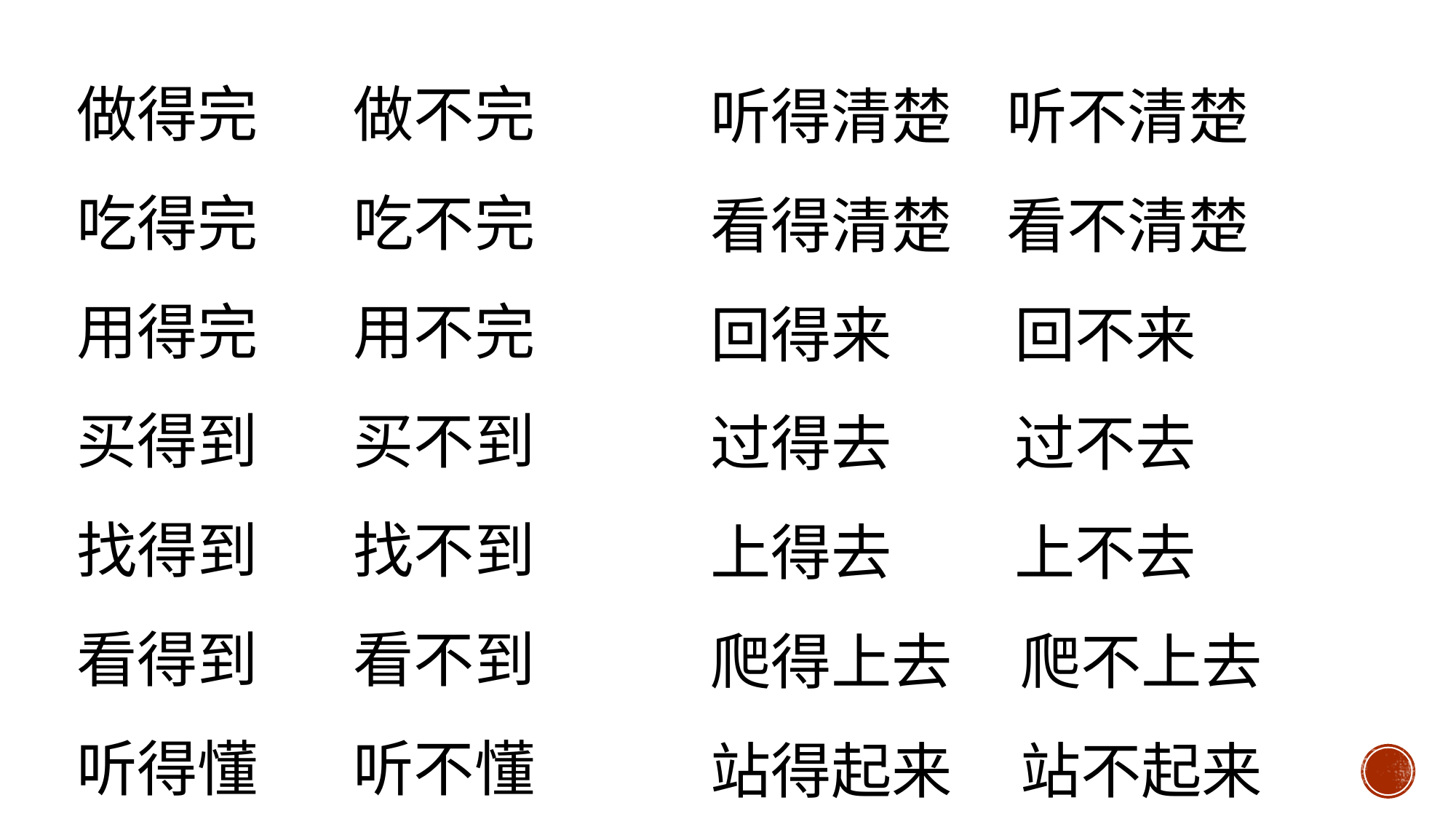

做得完       做不完
吃得完       吃不完
用得完       用不完
买得到       买不到
找得到       找不到
看得到       看不到
听得懂       听不懂
听得清楚    听不清楚
看得清楚    看不清楚
回得来         回不来
过得去         过不去
上得去         上不去
爬得上去     爬不上去
站得起来     站不起来